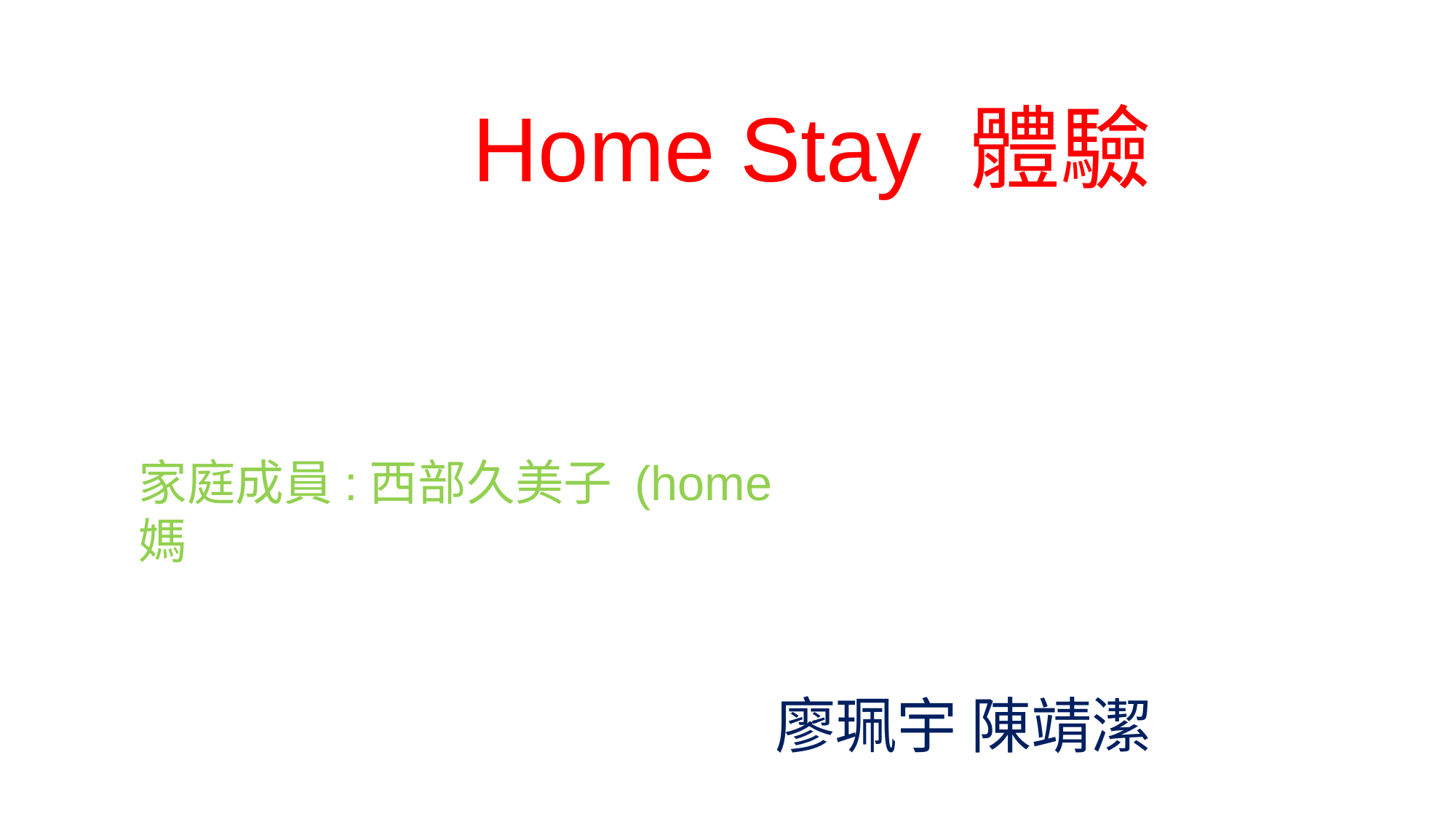

# Home Stay 體驗
家庭成員:西部久美子 (home 媽
廖珮宇 陳靖潔